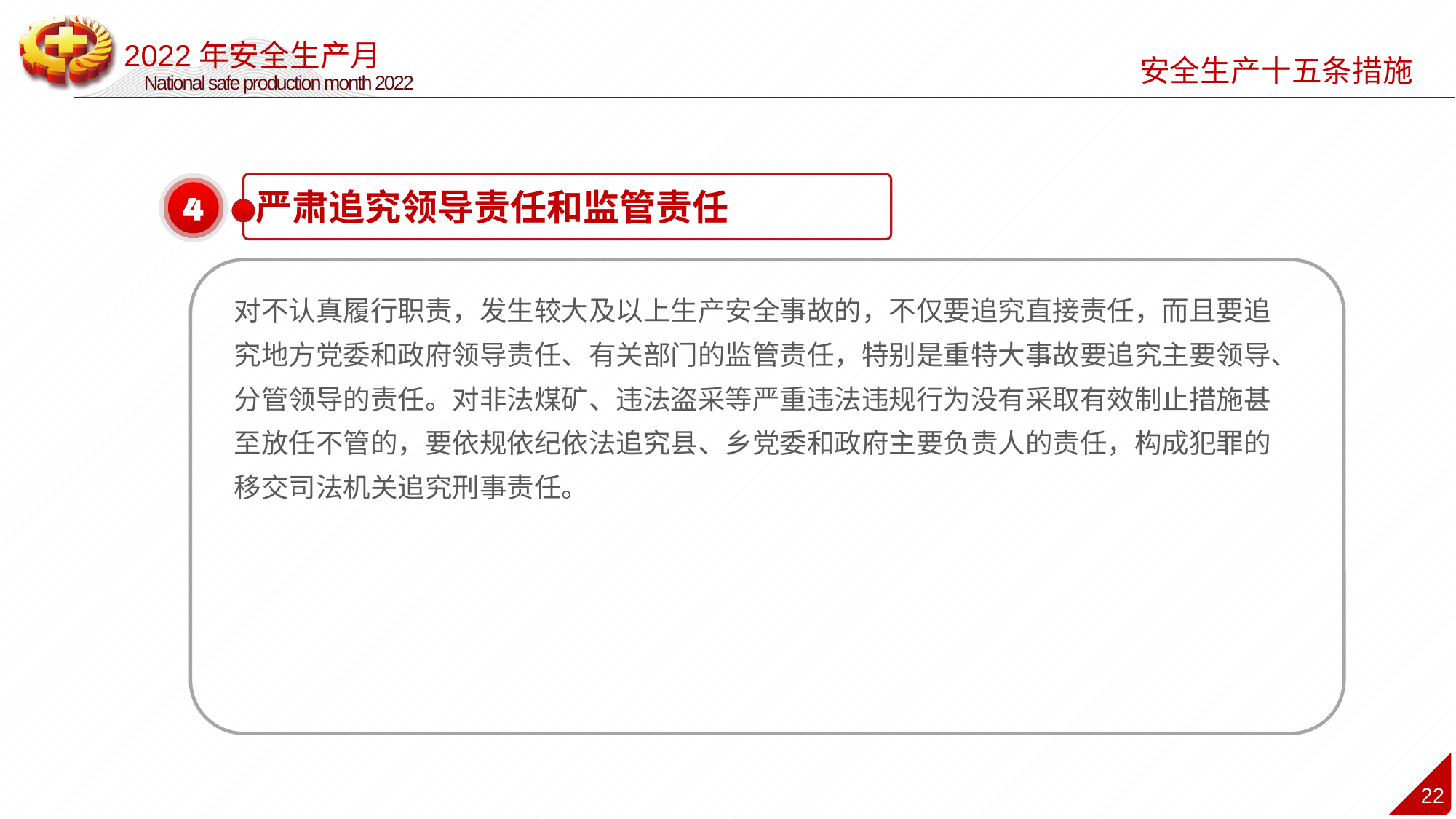

严肃追究领导责任和监管责任

4

对不认真履行职责，发生较大及以上生产安全事故的，不仅要追究直接责任，而且要追究地方党委和政府领导责任、有关部门的监管责任，特别是重特大事故要追究主要领导、分管领导的责任。对非法煤矿、违法盗采等严重违法违规行为没有采取有效制止措施甚至放任不管的，要依规依纪依法追究县、乡党委和政府主要负责人的责任，构成犯罪的移交司法机关追究刑事责任。